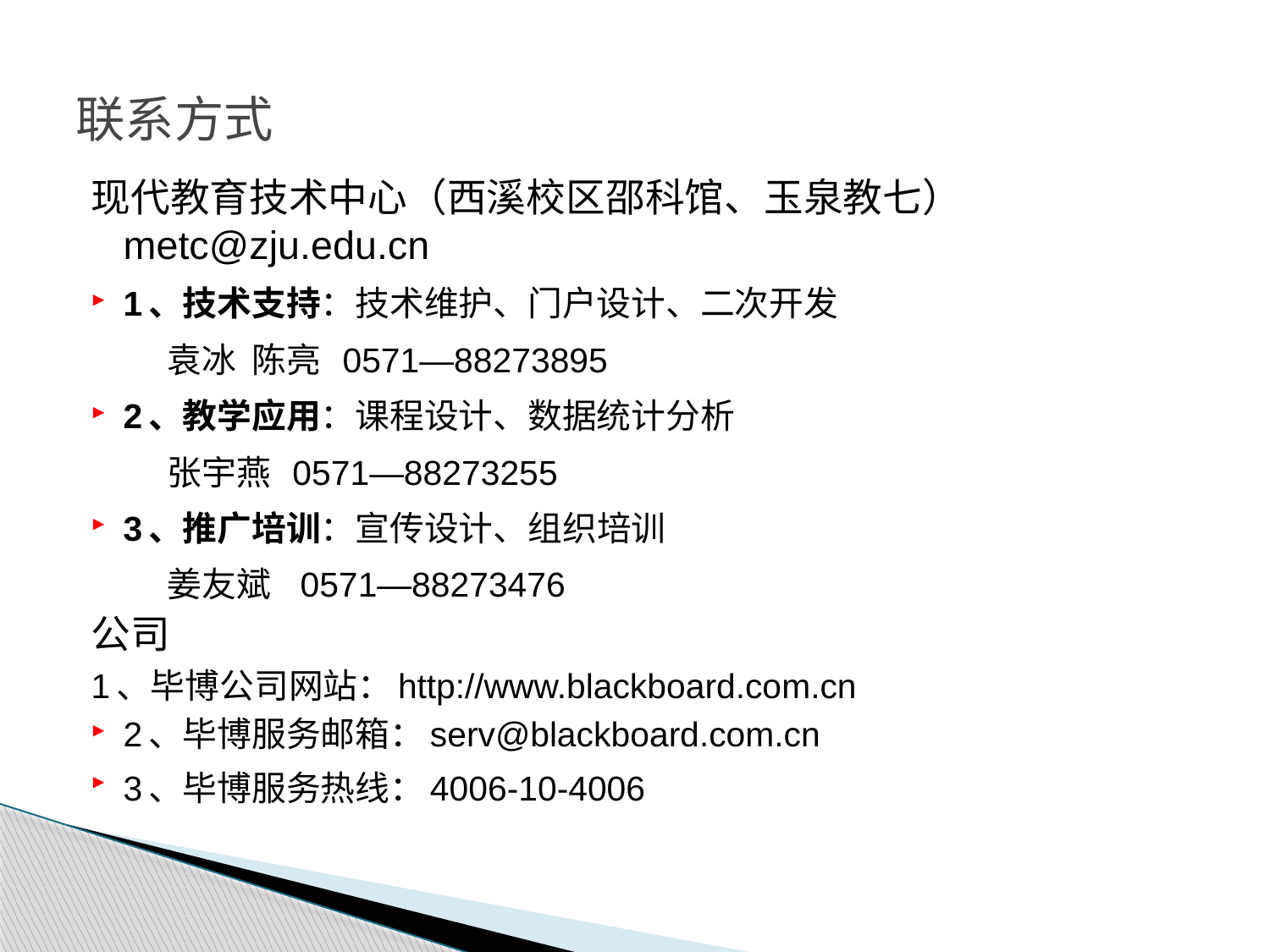

# 联系方式
现代教育技术中心（西溪校区邵科馆、玉泉教七）
metc@zju.edu.cn
1、技术支持：技术维护、门户设计、二次开发
         袁冰  陈亮  0571—88273895
2、教学应用：课程设计、数据统计分析
         张宇燕  0571—88273255
3、推广培训：宣传设计、组织培训
         姜友斌   0571—88273476
公司
1、毕博公司网站：http://www.blackboard.com.cn
2、毕博服务邮箱：serv@blackboard.com.cn
3、毕博服务热线：4006-10-4006